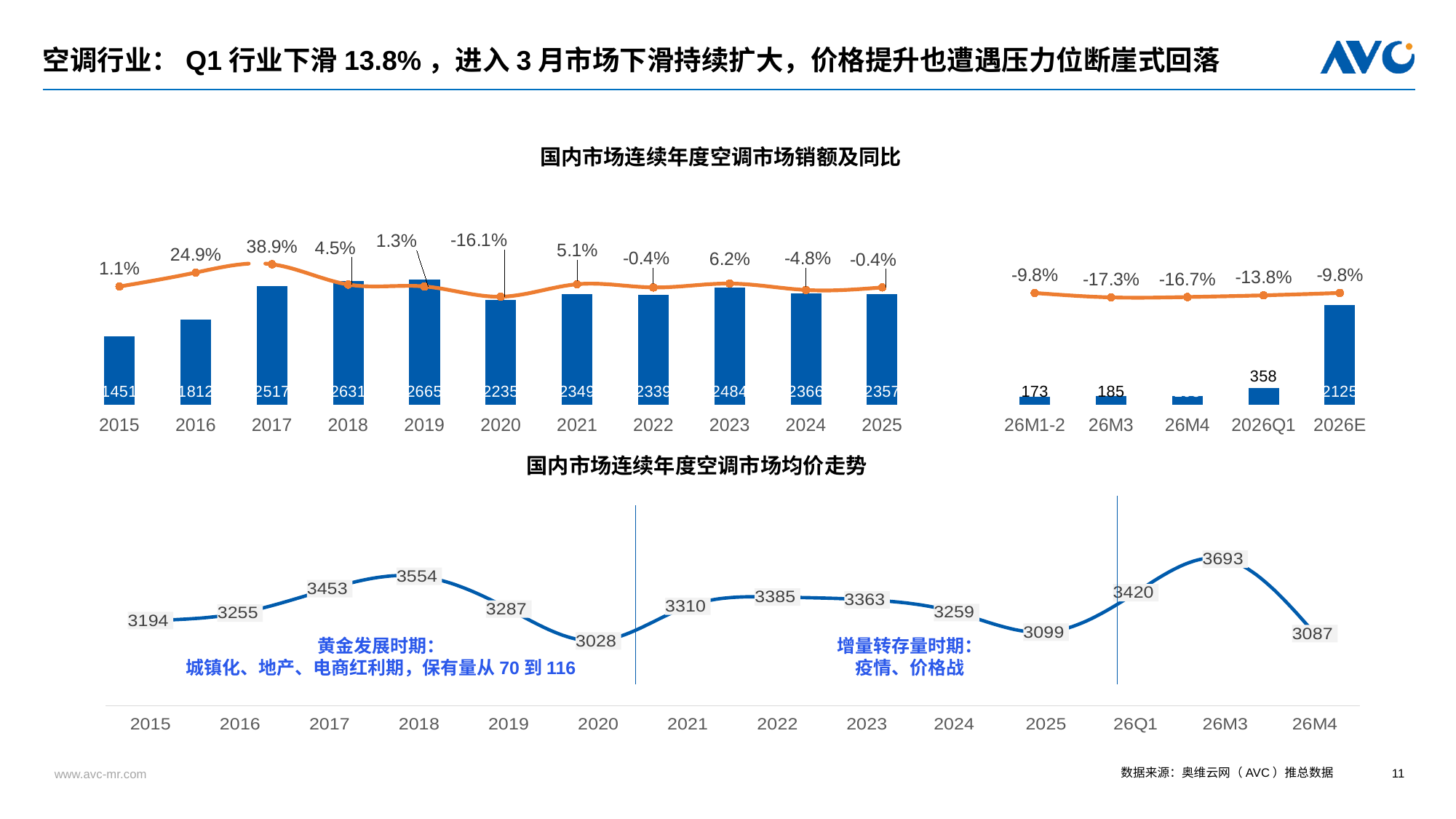

# 空调行业：Q1行业下滑13.8%，进入3月市场下滑持续扩大，价格提升也遭遇压力位断崖式回落
国内市场连续年度空调市场销额及同比

### Chart

| Category | 零售额规模 | 同比增速 |
|---|---|---|
| 2015 | 1451.0 | 0.0114458587182311 |
| 2016 | 1812.09 | 0.248855961405927 |
| 2017 | 2517.37 | 0.38920804154319 |
| 2018 | 2630.82 | 0.0450668753500678 |
| 2019 | 2664.94 | 0.0129693403577591 |
| 2020 | 2235.27 | -0.161230646843831 |
| 2021 | 2348.6 | 0.050700810192952 |
| 2022 | 2339.442 | -0.00389934429021543 |
| 2023 | 2484.423 | 0.0619724703583162 |
| 2024 | 2366.167 | -0.0475989797228571 |
| 2025 | 2357.0 | -0.004 |
|  | None | None |
| 26M1-2 | 172.62 | -0.098 |
| 26M3 | 184.92 | -0.173 |
| 26M4 | 194.96 | -0.167 |
| 2026Q1 | 357.54 | -0.138 |
| 2026E | 2125.16 | -0.098 |
国内市场连续年度空调市场均价走势

### Chart

| Category | 线上 |
|---|---|
| 2015 | 3193.861 |
| 2016 | 3254.829 |
| 2017 | 3452.87 |
| 2018 | 3553.841 |
| 2019 | 3287.359 |
| 2020 | 3027.8 |
| 2021 | 3310.102 |
| 2022 | 3384.508 |
| 2023 | 3362.7583 |
| 2024  | 3259.2927 |
| 2025 | 3099.0 |
| 26Q1 | 3420.0 |
| 26M3 | 3693.0 |
| 26M4 | 3087.316329 |
黄金发展时期：
城镇化、地产、电商红利期，保有量从70到116
增量转存量时期：
疫情、价格战
数据来源：奥维云网（AVC）推总数据